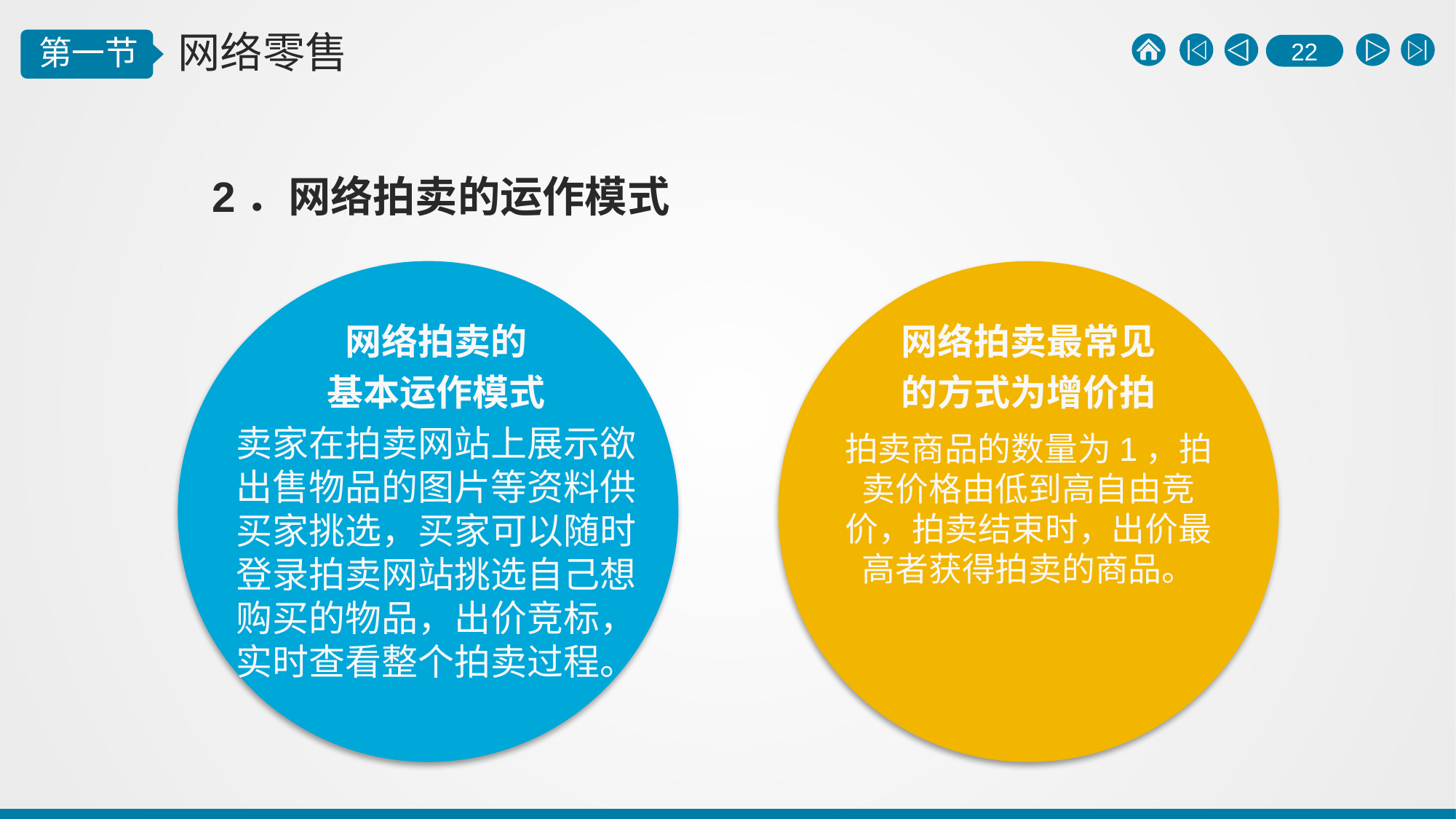

2．网络拍卖的运作模式

网络拍卖的
基本运作模式
卖家在拍卖网站上展示欲出售物品的图片等资料供买家挑选，买家可以随时登录拍卖网站挑选自己想购买的物品，出价竞标，实时查看整个拍卖过程。

网络拍卖最常见
的方式为增价拍
拍卖商品的数量为1，拍卖价格由低到高自由竞价，拍卖结束时，出价最高者获得拍卖的商品。